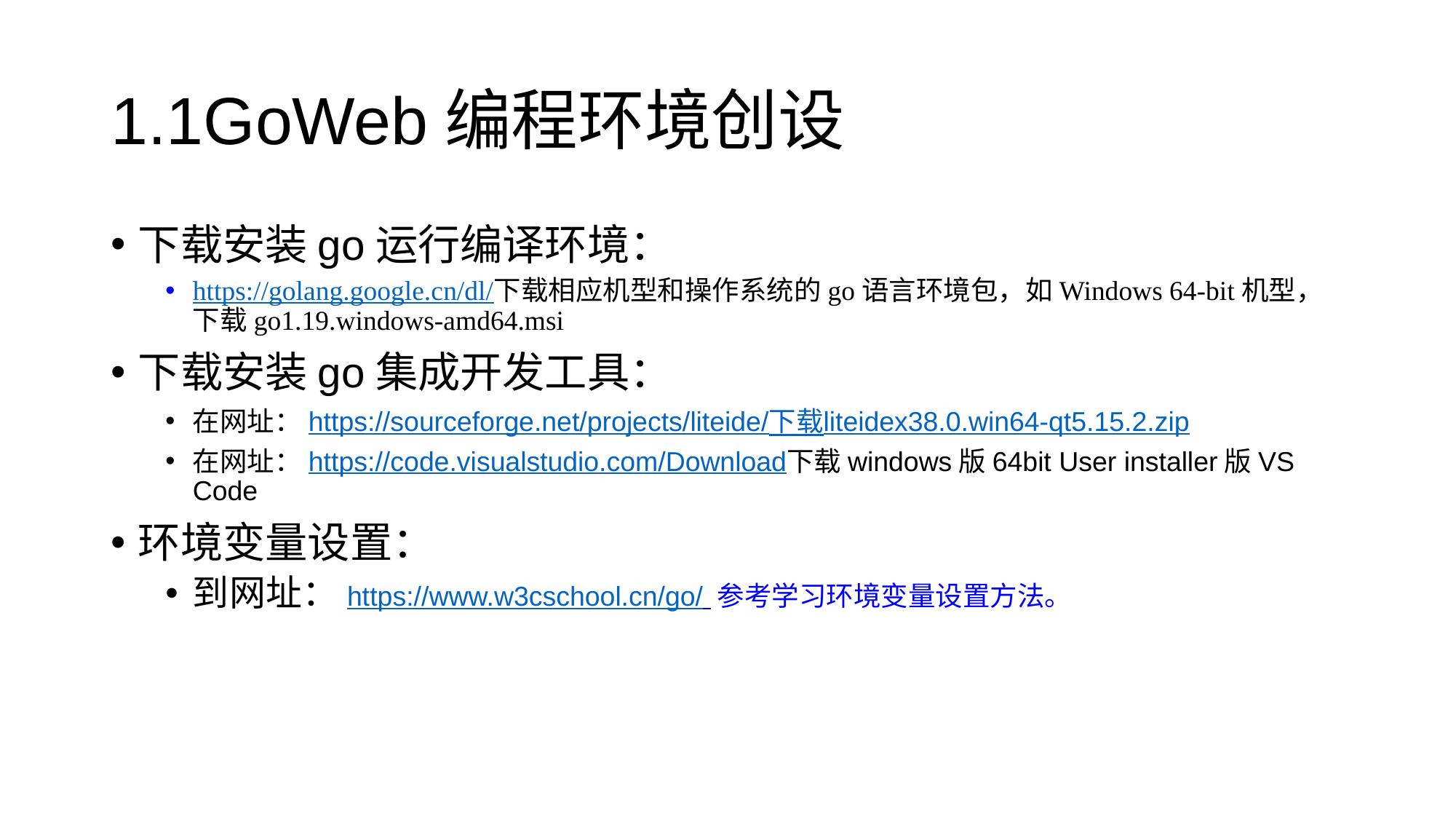

# 1.1GoWeb编程环境创设
下载安装go运行编译环境：
https://golang.google.cn/dl/下载相应机型和操作系统的go语言环境包，如Windows 64-bit机型，下载go1.19.windows-amd64.msi
下载安装go集成开发工具：
在网址：https://sourceforge.net/projects/liteide/下载liteidex38.0.win64-qt5.15.2.zip
在网址：https://code.visualstudio.com/Download下载windows版64bit User installer版VS Code
环境变量设置：
到网址：https://www.w3cschool.cn/go/ 参考学习环境变量设置方法。